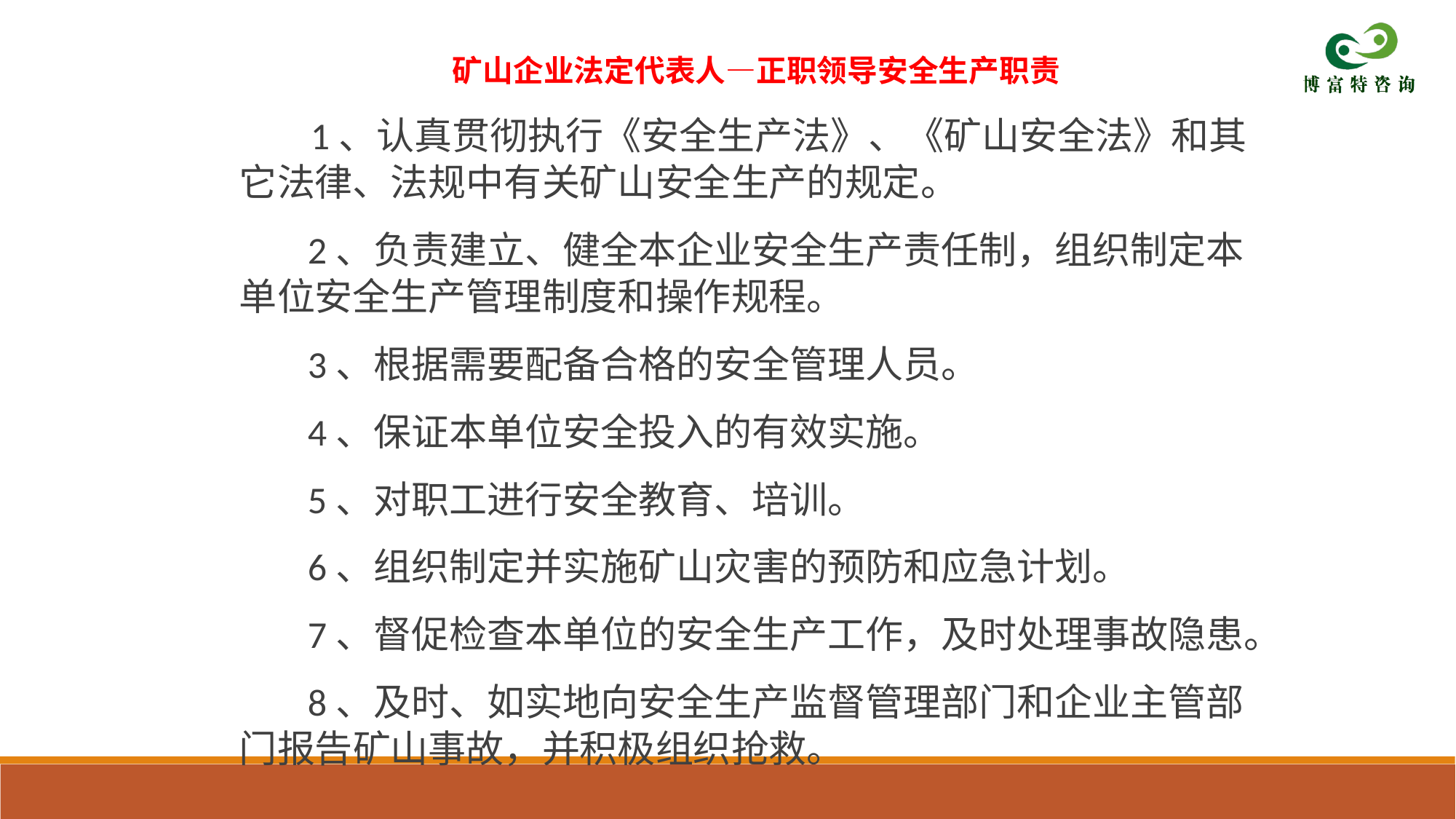

矿山企业法定代表人—正职领导安全生产职责
        1、认真贯彻执行《安全生产法》、《矿山安全法》和其它法律、法规中有关矿山安全生产的规定。
        2、负责建立、健全本企业安全生产责任制，组织制定本单位安全生产管理制度和操作规程。
        3、根据需要配备合格的安全管理人员。
        4、保证本单位安全投入的有效实施。
        5、对职工进行安全教育、培训。
        6、组织制定并实施矿山灾害的预防和应急计划。
        7、督促检查本单位的安全生产工作，及时处理事故隐患。
        8、及时、如实地向安全生产监督管理部门和企业主管部门报告矿山事故，并积极组织抢救。